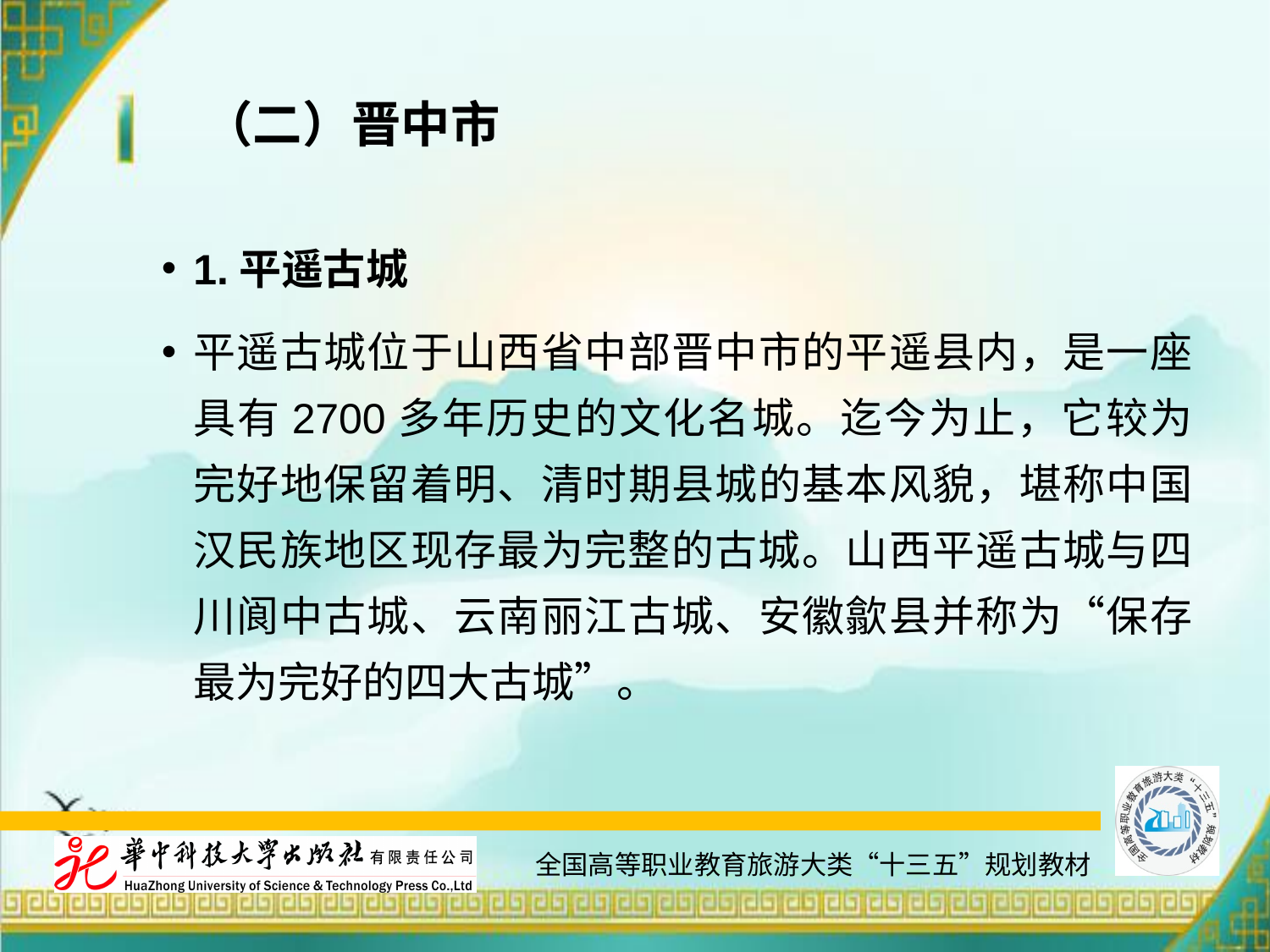

# （二）晋中市
1.平遥古城
平遥古城位于山西省中部晋中市的平遥县内，是一座具有2700多年历史的文化名城。迄今为止，它较为完好地保留着明、清时期县城的基本风貌，堪称中国汉民族地区现存最为完整的古城。山西平遥古城与四川阆中古城、云南丽江古城、安徽歙县并称为“保存最为完好的四大古城”。